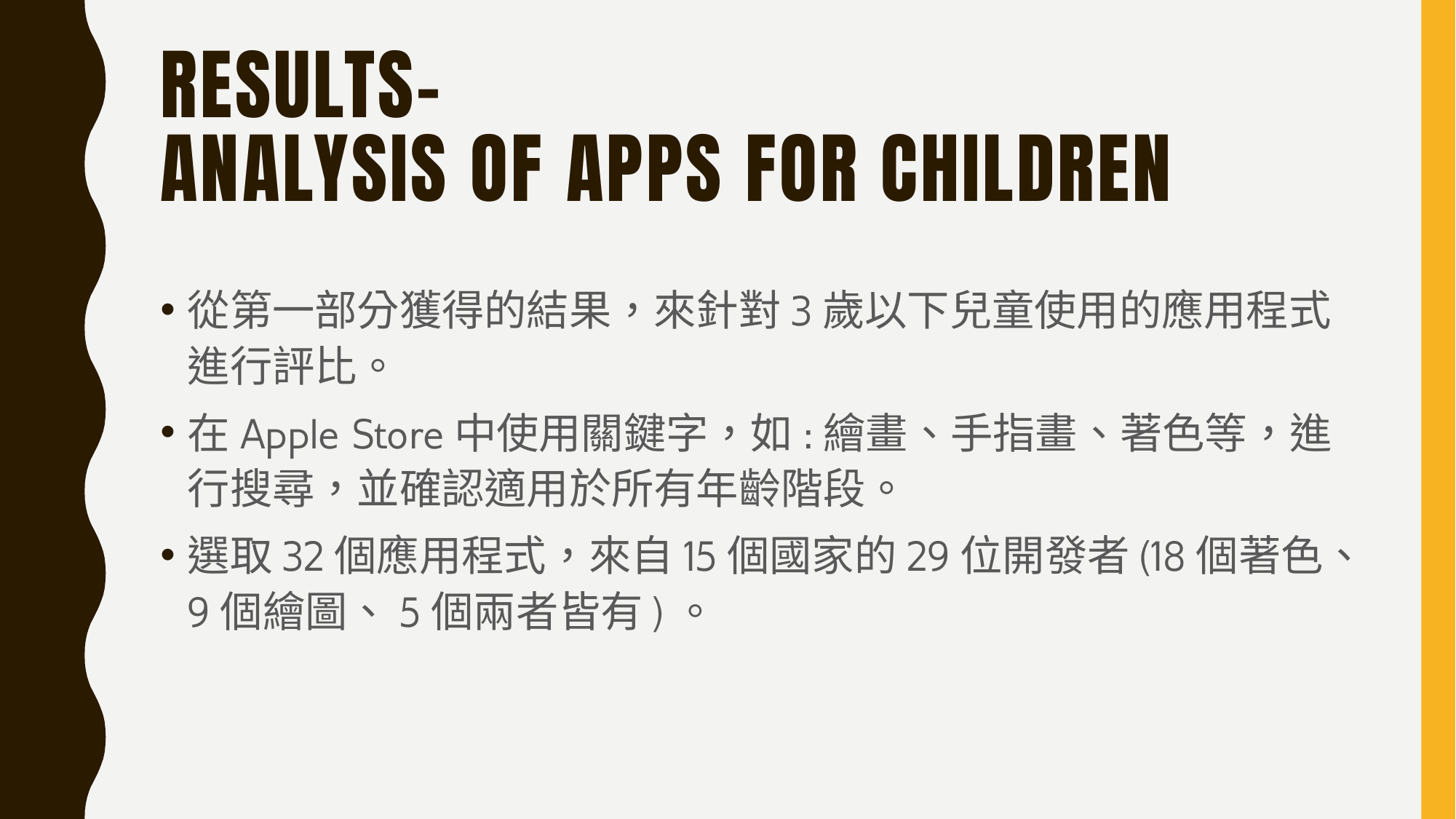

# Results- Analysis of apps for children
從第一部分獲得的結果，來針對3歲以下兒童使用的應用程式進行評比。
在Apple Store中使用關鍵字，如:繪畫、手指畫、著色等，進行搜尋，並確認適用於所有年齡階段。
選取32個應用程式，來自15個國家的29位開發者(18個著色、9個繪圖、5個兩者皆有)。